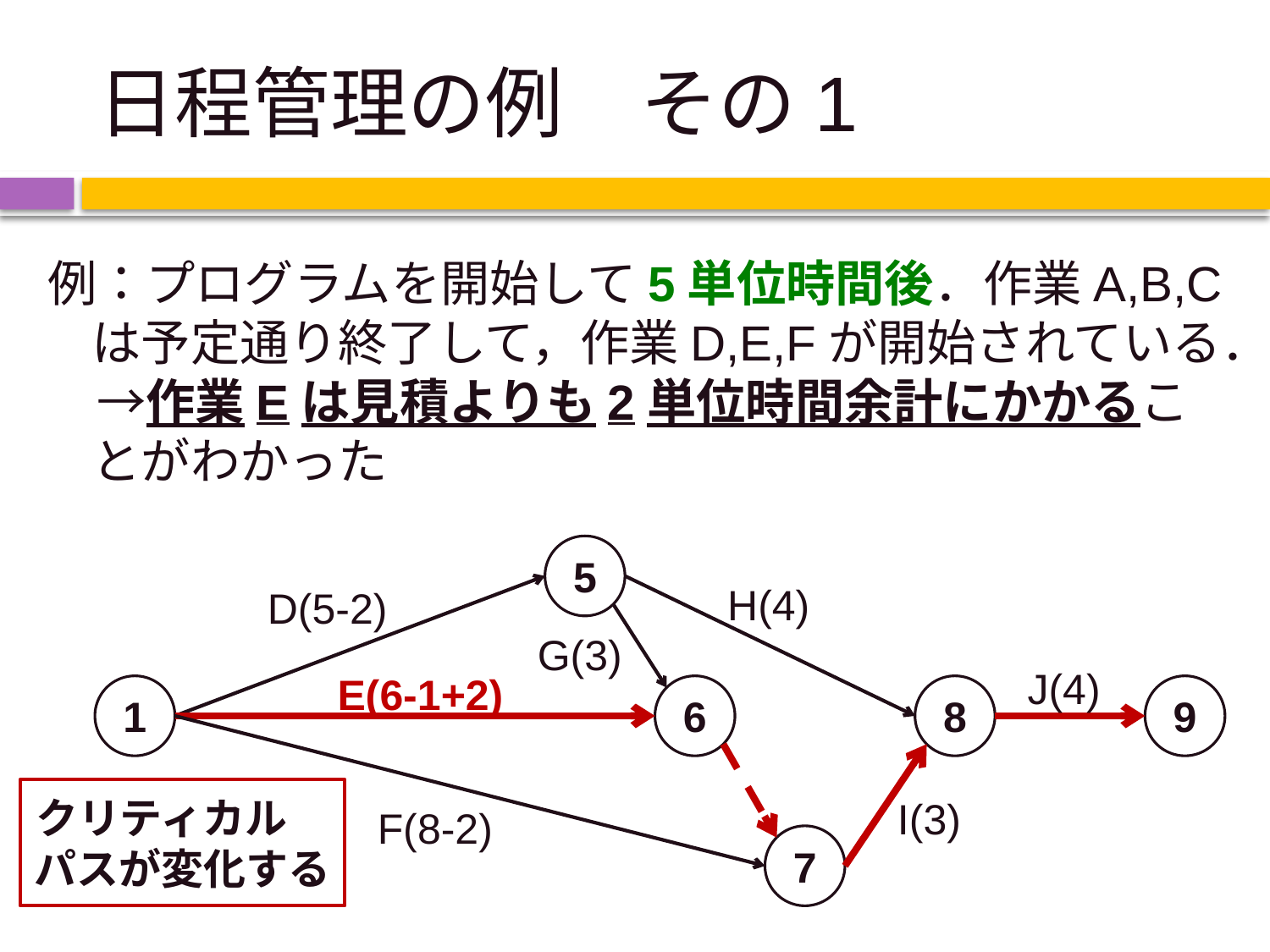

# 日程管理の例　その1
例：プログラムを開始して5単位時間後．作業A,B,Cは予定通り終了して，作業D,E,Fが開始されている．
　→作業Eは見積よりも2単位時間余計にかかることがわかった
5
H(4)
D(5-2)
G(3)
J(4)
E(6-1+2)
1
6
8
9
クリティカル　パスが変化する
I(3)
F(8-2)
7